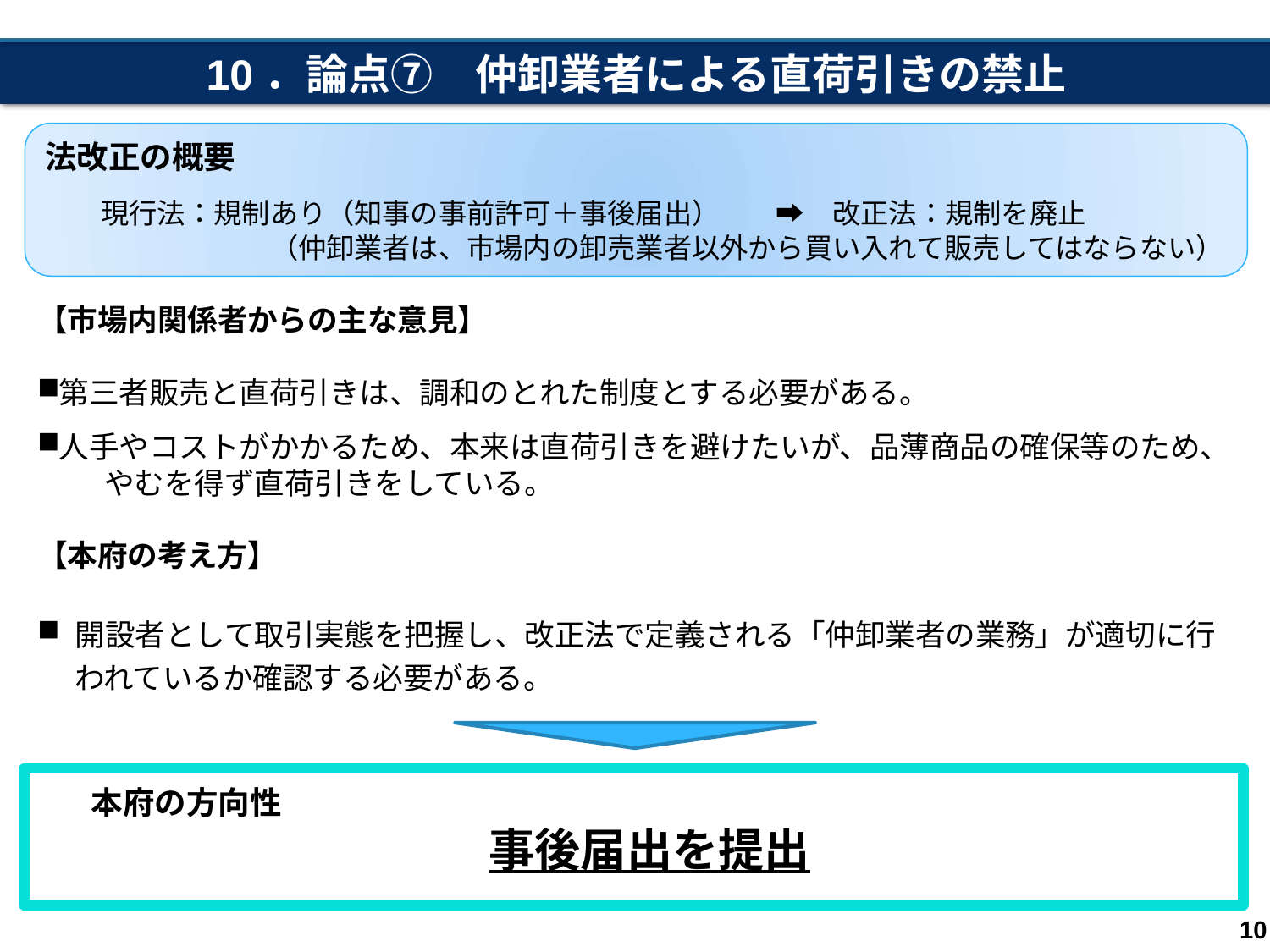

10．論点⑦　仲卸業者による直荷引きの禁止
法改正の概要

　　現行法：規制あり（知事の事前許可＋事後届出）　　➡　改正法：規制を廃止
　　　　　　　　（仲卸業者は、市場内の卸売業者以外から買い入れて販売してはならない）
【市場内関係者からの主な意見】

第三者販売と直荷引きは、調和のとれた制度とする必要がある。

人手やコストがかかるため、本来は直荷引きを避けたいが、品薄商品の確保等のため、
　　 やむを得ず直荷引きをしている。

【本府の考え方】

開設者として取引実態を把握し、改正法で定義される「仲卸業者の業務」が適切に行われているか確認する必要がある。

本府の方向性
事後届出を提出
10